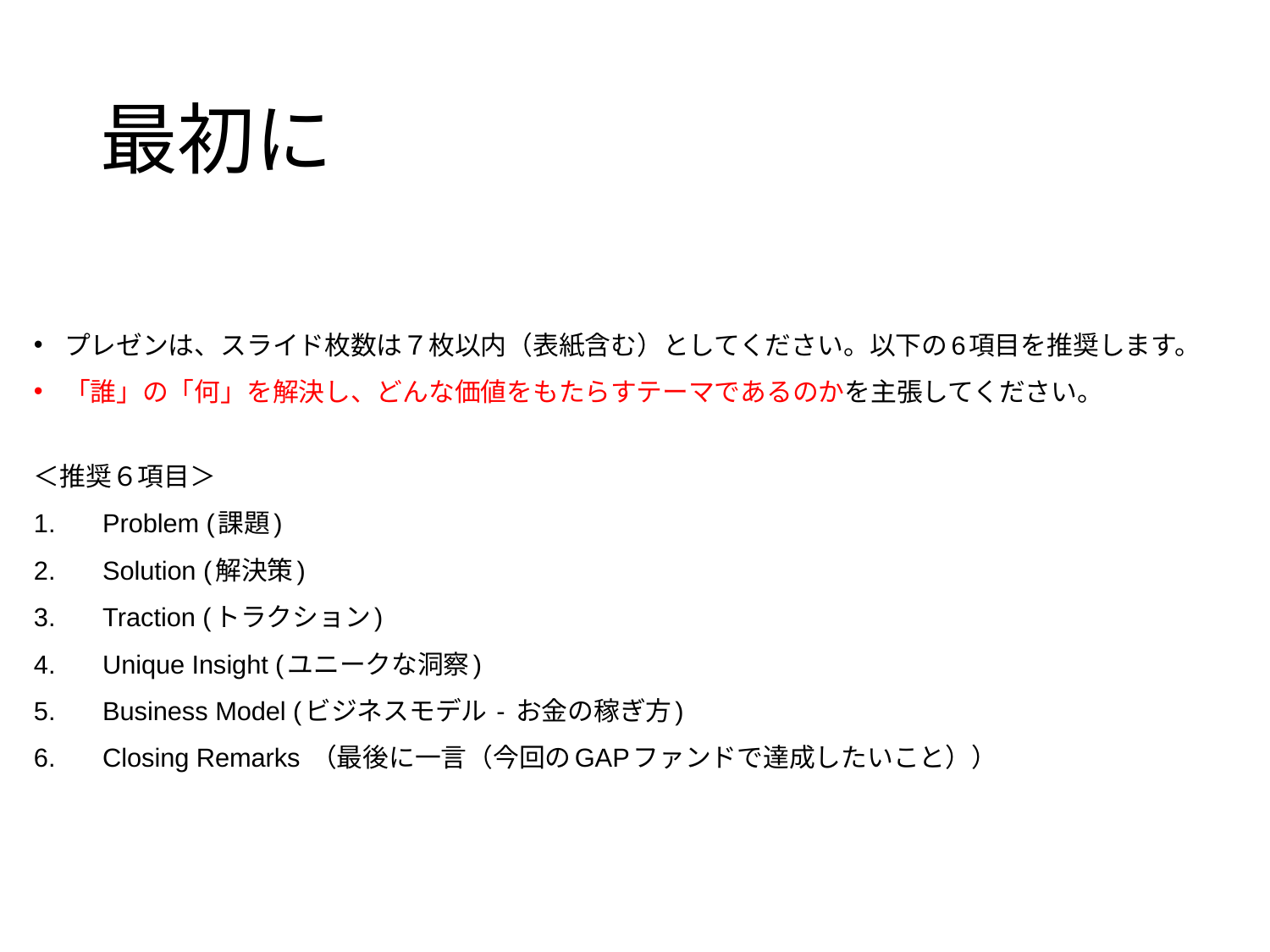

# 最初に
プレゼンは、スライド枚数は７枚以内（表紙含む）としてください。以下の6項目を推奨します。
「誰」の「何」を解決し、どんな価値をもたらすテーマであるのかを主張してください。
＜推奨６項目＞
Problem (課題)
Solution (解決策)
Traction (トラクション)
Unique Insight (ユニークな洞察)
Business Model (ビジネスモデル - お金の稼ぎ方)
Closing Remarks （最後に一言（今回のGAPファンドで達成したいこと））